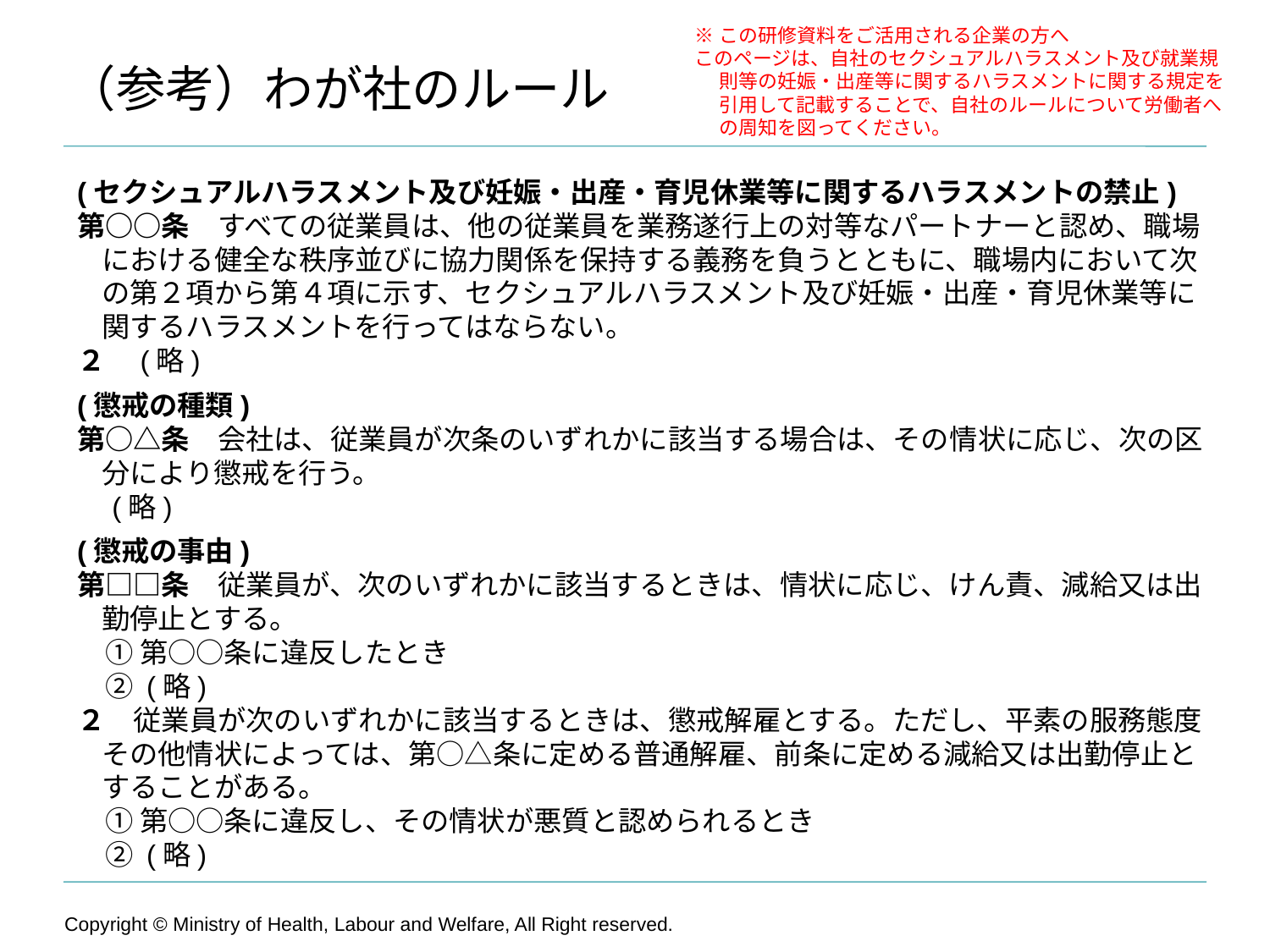

# （参考）わが社のルール
※	この研修資料をご活用される企業の方へ
このページは、自社のセクシュアルハラスメント及び就業規則等の妊娠・出産等に関するハラスメントに関する規定を引用して記載することで、自社のルールについて労働者への周知を図ってください。
(セクシュアルハラスメント及び妊娠・出産・育児休業等に関するハラスメントの禁止)
第○○条　すべての従業員は、他の従業員を業務遂行上の対等なパートナーと認め、職場における健全な秩序並びに協力関係を保持する義務を負うとともに、職場内において次の第２項から第４項に示す、セクシュアルハラスメント及び妊娠・出産・育児休業等に関するハラスメントを行ってはならない。
２　(略)
(懲戒の種類)
第○△条　会社は、従業員が次条のいずれかに該当する場合は、その情状に応じ、次の区分により懲戒を行う。
　(略)
(懲戒の事由)
第□□条　従業員が、次のいずれかに該当するときは、情状に応じ、けん責、減給又は出勤停止とする。
　① 第○○条に違反したとき
　② (略)
２　従業員が次のいずれかに該当するときは、懲戒解雇とする。ただし、平素の服務態度その他情状によっては、第○△条に定める普通解雇、前条に定める減給又は出勤停止とすることがある。
　① 第○○条に違反し、その情状が悪質と認められるとき
　② (略)
Copyright © Ministry of Health, Labour and Welfare, All Right reserved.